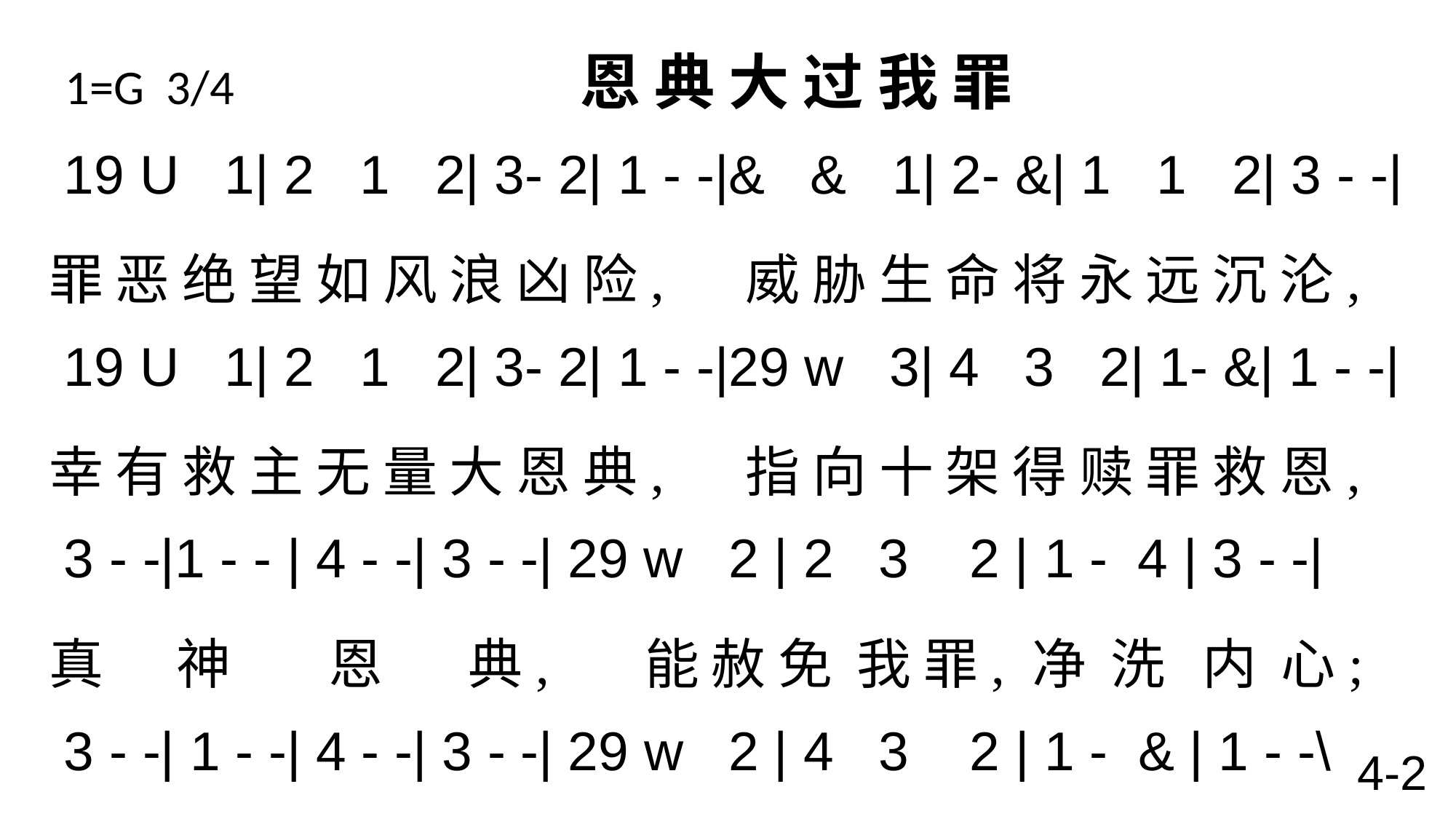

# 1=G  3/4                        恩 典 大 过 我 罪
 19 U   1| 2   1   2| 3- 2| 1 - -|&   &   1| 2- &| 1   1   2| 3 - -|
罪 恶 绝 望 如 风 浪 凶 险,     威 胁 生 命 将 永 远 沉 沦,
 19 U   1| 2   1   2| 3- 2| 1 - -|29 w   3| 4   3   2| 1- &| 1 - -|
幸 有 救 主 无 量 大 恩 典,     指 向 十 架 得 赎 罪 救 恩,
 3 - -|1 - - | 4 - -| 3 - -| 29 w   2 | 2   3    2 | 1 -  4 | 3 - -|
真      神        恩       典,      能 赦 免  我 罪, 净  洗   内  心;
 3 - -| 1 - -| 4 - -| 3 - -| 29 w   2 | 4   3    2 | 1 -  & | 1 - -\
真       神       恩       典,      比 我 众  罪 更  广  大   高  深。

4-2